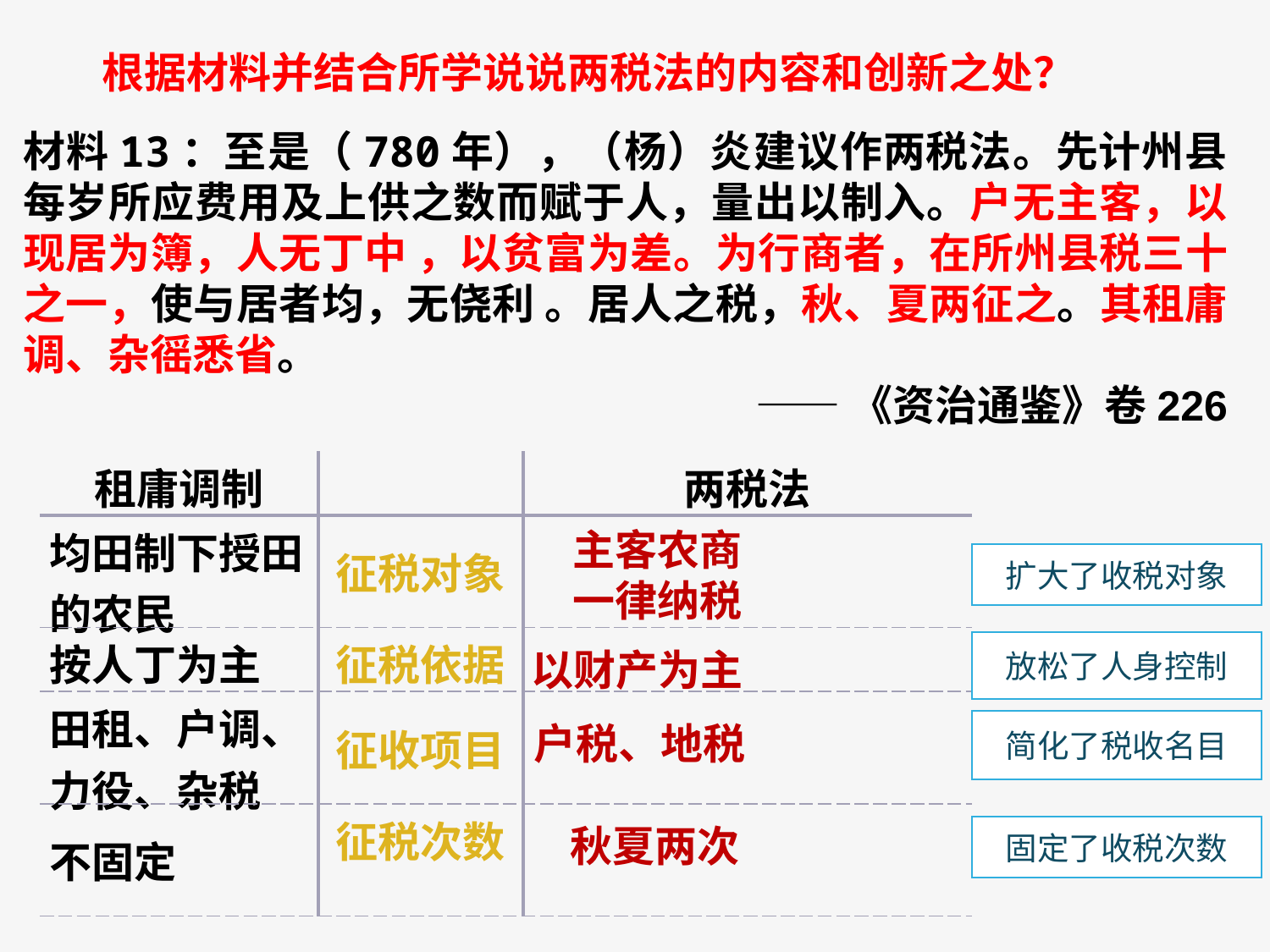

根据材料并结合所学说说两税法的内容和创新之处？
材料13：至是（780年），（杨）炎建议作两税法。先计州县每岁所应费用及上供之数而赋于人，量出以制入。户无主客，以现居为簿，人无丁中 ，以贫富为差。为行商者，在所州县税三十之一，使与居者均，无侥利 。居人之税，秋、夏两征之。其租庸调、杂徭悉省。
——《资治通鉴》卷226
| 租庸调制 |  | 两税法 |
| --- | --- | --- |
| 均田制下授田 的农民 | 征税对象 |  |
| 按人丁为主 | 征税依据 |  |
| 田租、户调、 力役、杂税 | 征收项目 |  |
| 不固定 | 征税次数 |  |
主客农商
一律纳税
扩大了收税对象
以财产为主
放松了人身控制
简化了税收名目
户税、地税
 秋夏两次
固定了收税次数